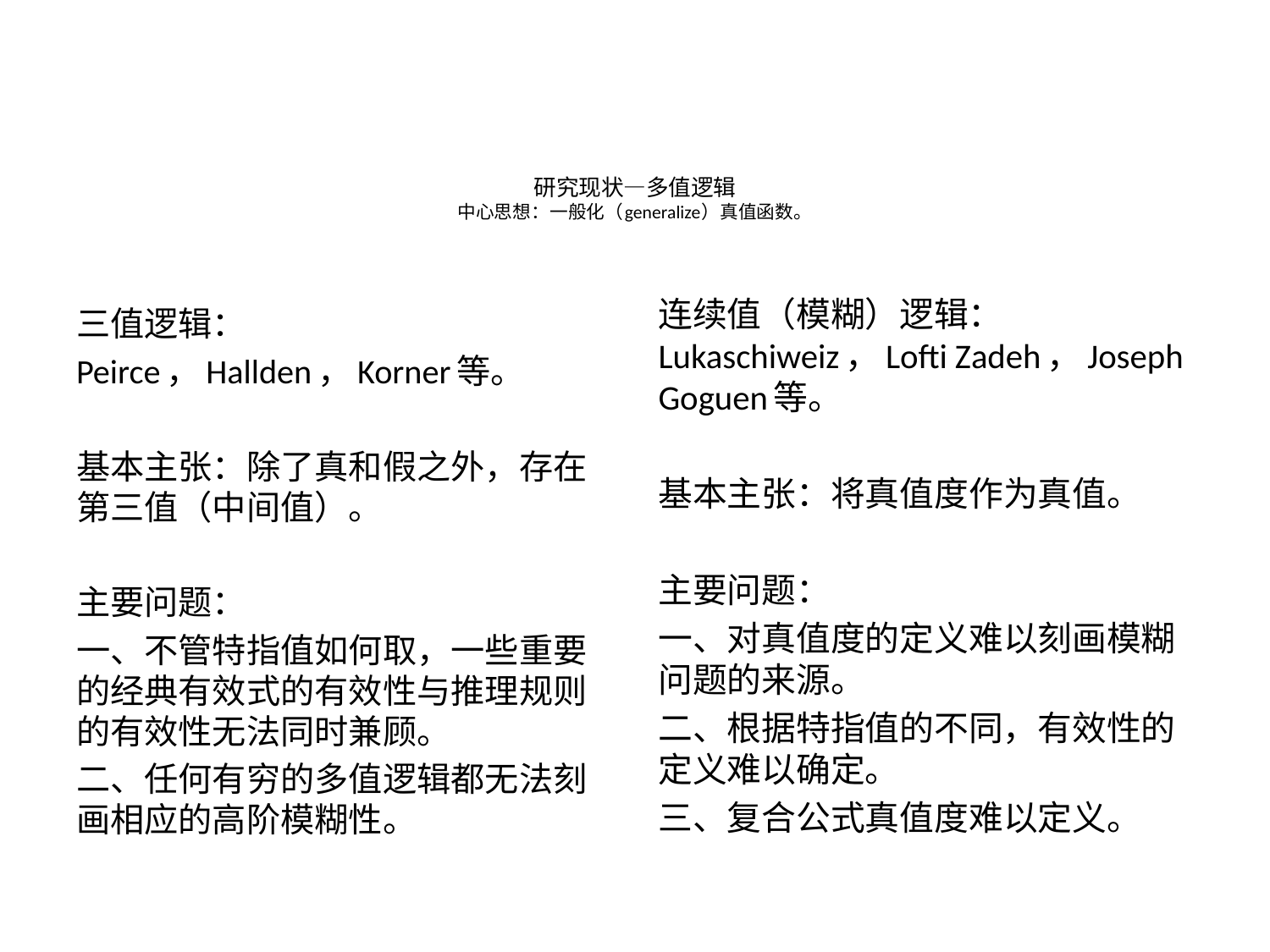

# 研究现状—多值逻辑 中心思想：一般化（generalize）真值函数。
连续值（模糊）逻辑：Lukaschiweiz，Lofti Zadeh，Joseph Goguen等。

基本主张：将真值度作为真值。

主要问题：
一、对真值度的定义难以刻画模糊问题的来源。
二、根据特指值的不同，有效性的定义难以确定。
三、复合公式真值度难以定义。

三值逻辑：
Peirce，Hallden，Korner等。

基本主张：除了真和假之外，存在第三值（中间值）。

主要问题：
一、不管特指值如何取，一些重要的经典有效式的有效性与推理规则的有效性无法同时兼顾。
二、任何有穷的多值逻辑都无法刻画相应的高阶模糊性。